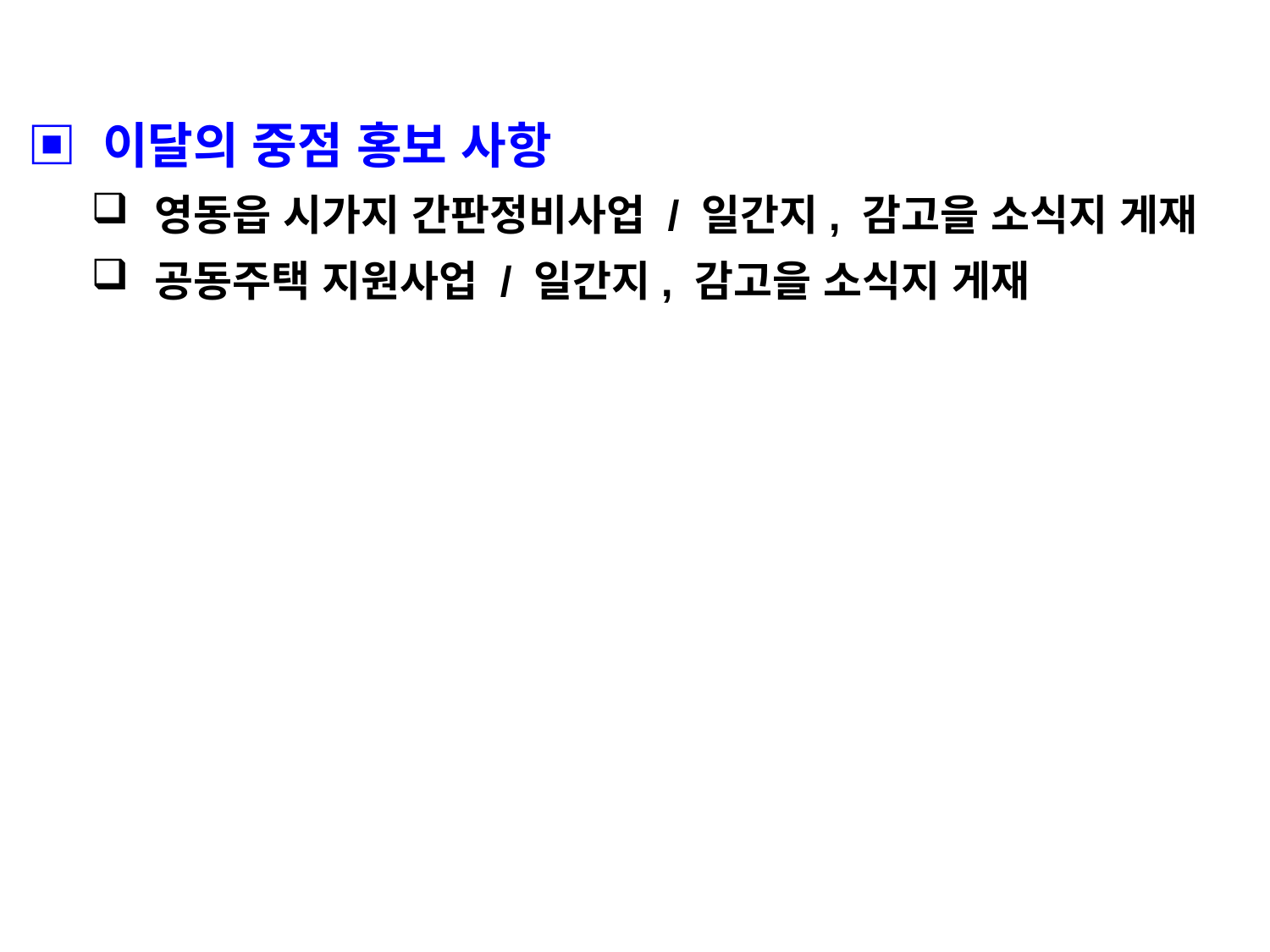

▣ 이달의 중점 홍보 사항
영동읍 시가지 간판정비사업 / 일간지, 감고을 소식지 게재
공동주택 지원사업 / 일간지, 감고을 소식지 게재